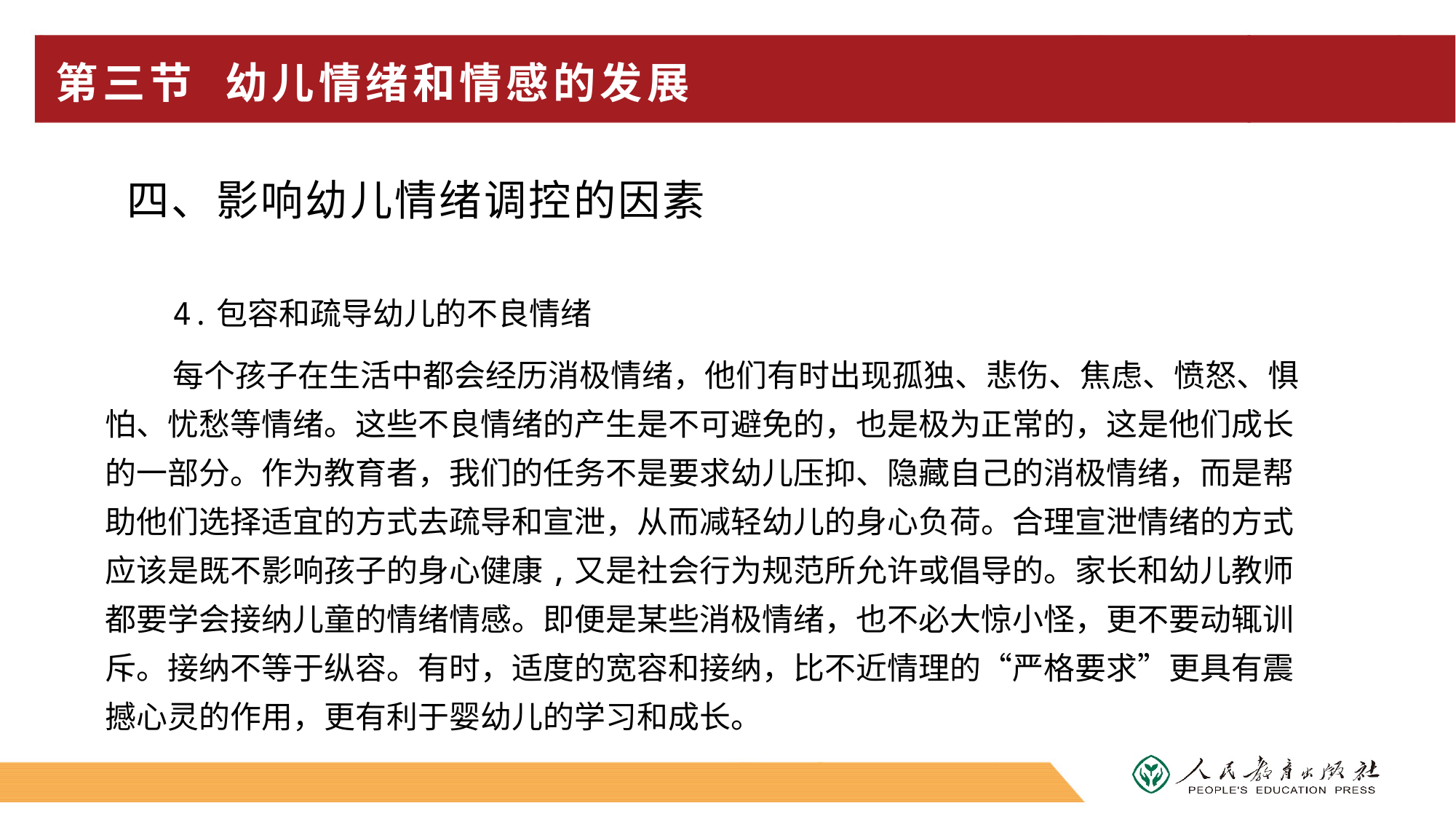

# 第三节  幼儿情绪和情感的发展
 四、影响幼儿情绪调控的因素
4.包容和疏导幼儿的不良情绪
每个孩子在生活中都会经历消极情绪，他们有时出现孤独、悲伤、焦虑、愤怒、惧怕、忧愁等情绪。这些不良情绪的产生是不可避免的，也是极为正常的，这是他们成长的一部分。作为教育者，我们的任务不是要求幼儿压抑、隐藏自己的消极情绪，而是帮助他们选择适宜的方式去疏导和宣泄，从而减轻幼儿的身心负荷。合理宣泄情绪的方式应该是既不影响孩子的身心健康,又是社会行为规范所允许或倡导的。家长和幼儿教师都要学会接纳儿童的情绪情感。即便是某些消极情绪，也不必大惊小怪，更不要动辄训斥。接纳不等于纵容。有时，适度的宽容和接纳，比不近情理的“严格要求”更具有震撼心灵的作用，更有利于婴幼儿的学习和成长。